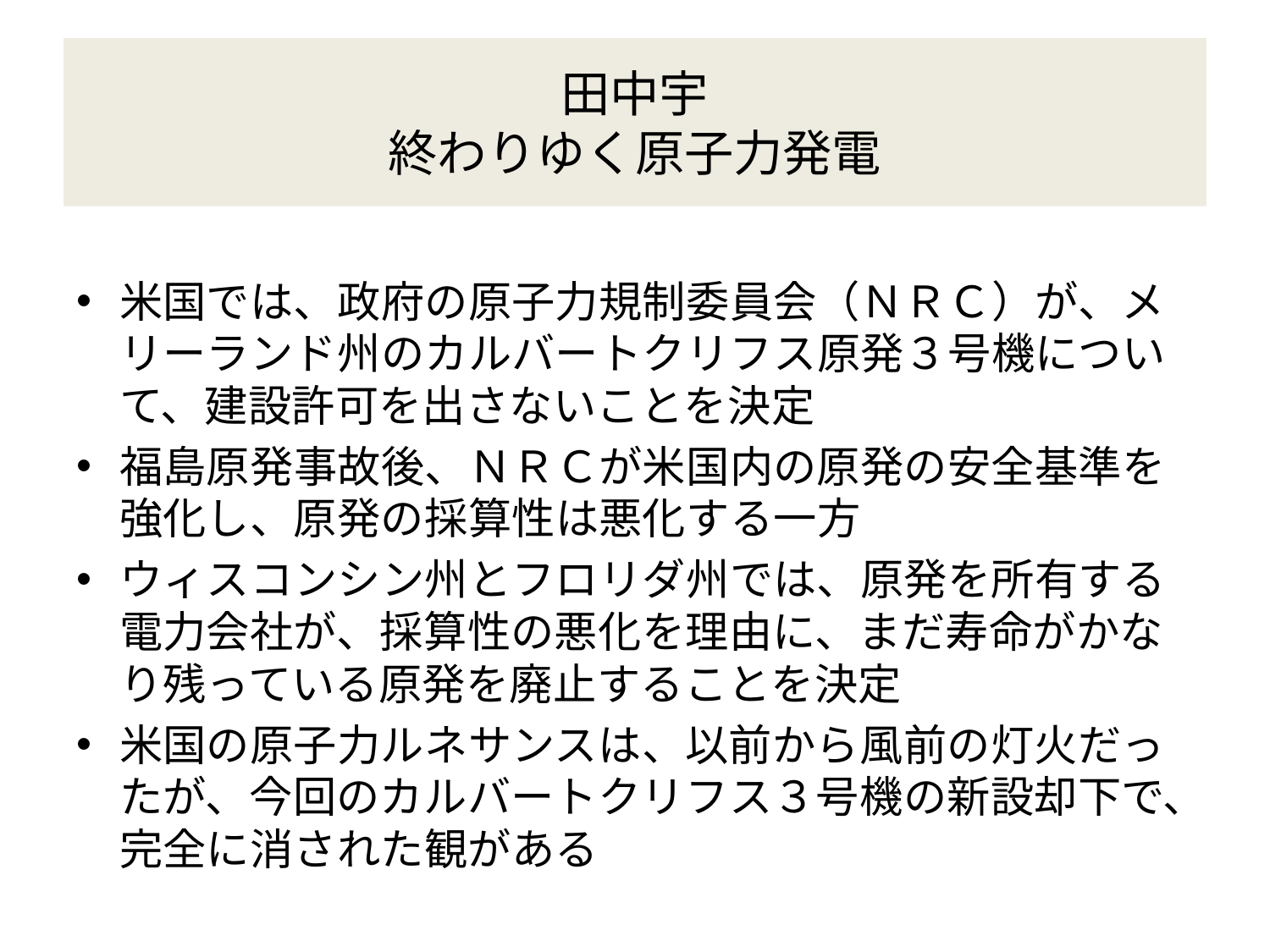

# 田中宇 終わりゆく原子力発電
米国では、政府の原子力規制委員会（ＮＲＣ）が、メリーランド州のカルバートクリフス原発３号機について、建設許可を出さないことを決定
福島原発事故後、ＮＲＣが米国内の原発の安全基準を強化し、原発の採算性は悪化する一方
ウィスコンシン州とフロリダ州では、原発を所有する電力会社が、採算性の悪化を理由に、まだ寿命がかなり残っている原発を廃止することを決定
米国の原子力ルネサンスは、以前から風前の灯火だったが、今回のカルバートクリフス３号機の新設却下で、完全に消された観がある